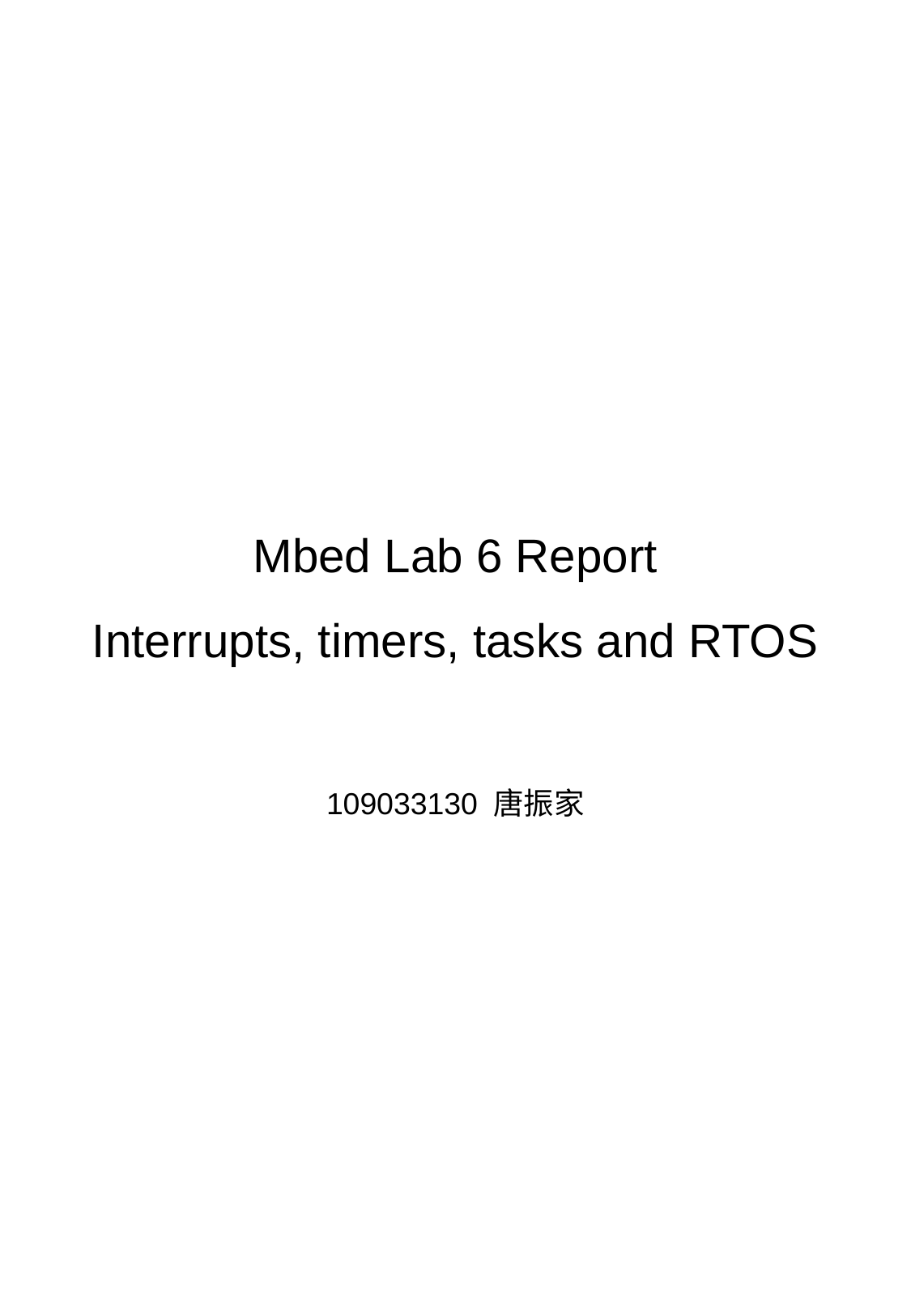

# Mbed Lab 6 Report Interrupts, timers, tasks and RTOS
109033130 唐振家